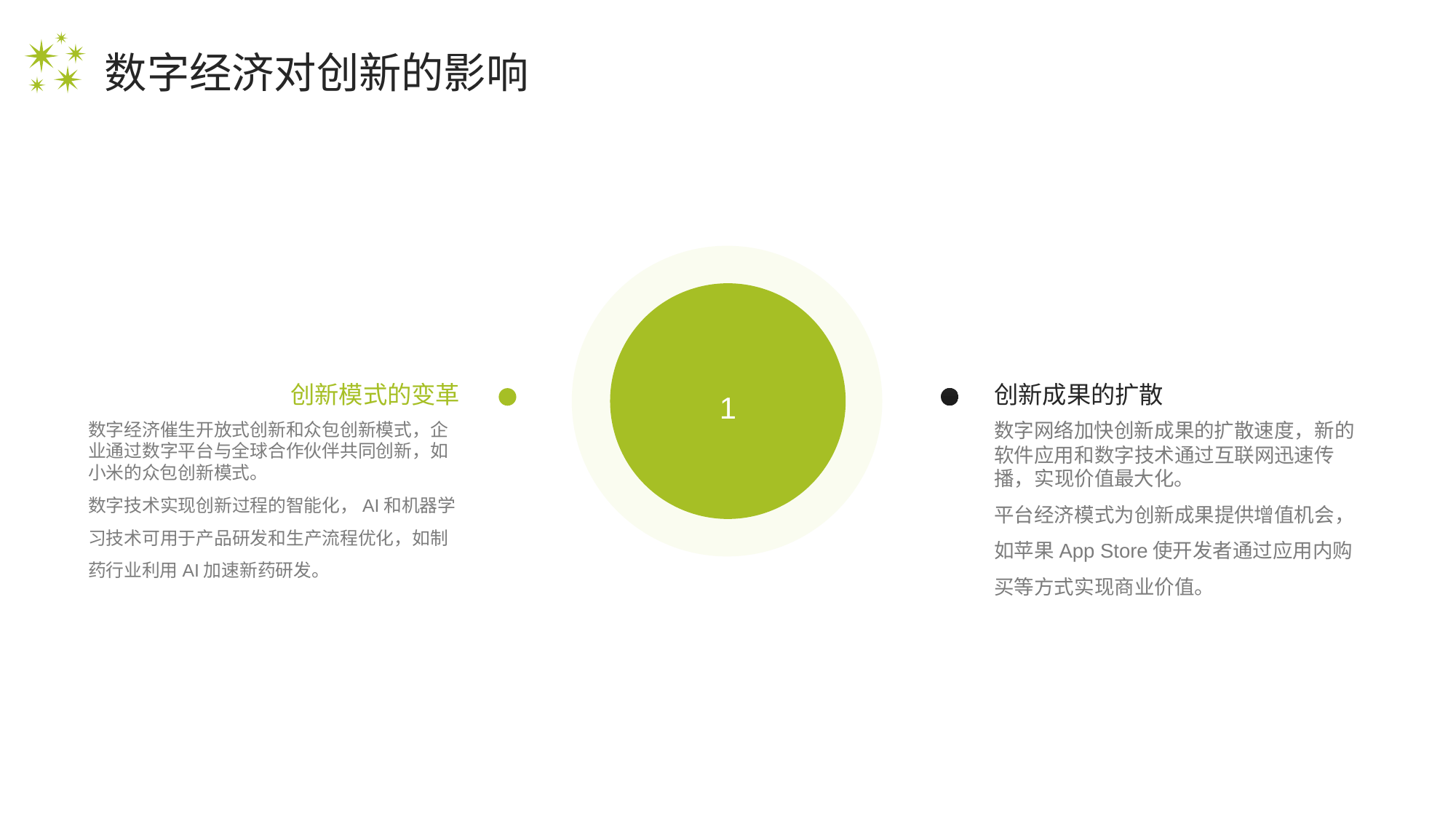

数字经济对创新的影响

创新模式的变革
创新成果的扩散
1

数字经济催生开放式创新和众包创新模式，企业通过数字平台与全球合作伙伴共同创新，如小米的众包创新模式。
数字技术实现创新过程的智能化，AI和机器学习技术可用于产品研发和生产流程优化，如制药行业利用AI加速新药研发。
数字网络加快创新成果的扩散速度，新的软件应用和数字技术通过互联网迅速传播，实现价值最大化。
平台经济模式为创新成果提供增值机会，如苹果App Store使开发者通过应用内购买等方式实现商业价值。